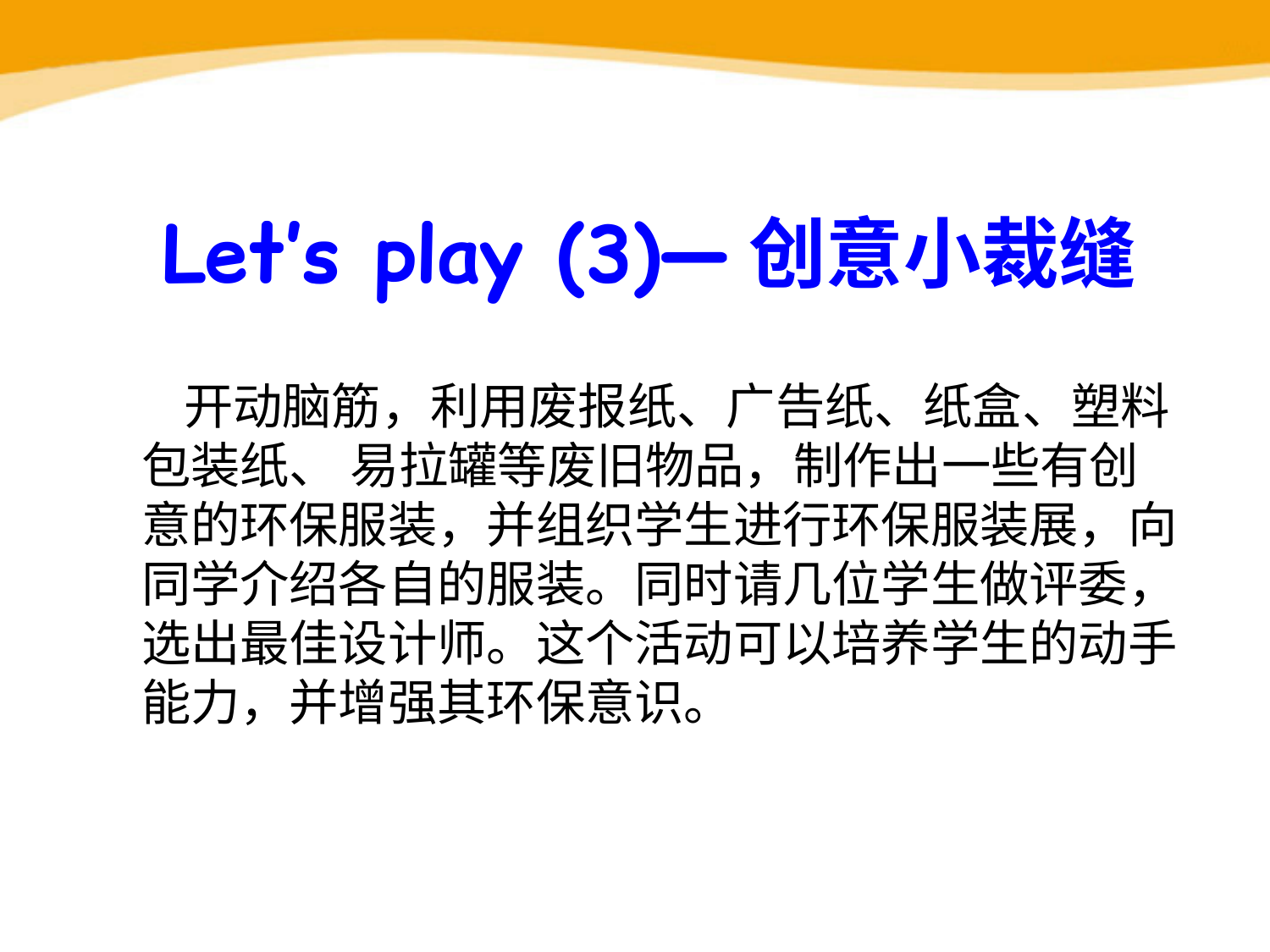

Let’s play (3)—创意小裁缝
开动脑筋，利用废报纸、广告纸、纸盒、塑料包装纸、 易拉罐等废旧物品，制作出一些有创意的环保服装，并组织学生进行环保服装展，向同学介绍各自的服装。同时请几位学生做评委，选出最佳设计师。这个活动可以培养学生的动手能力，并增强其环保意识。